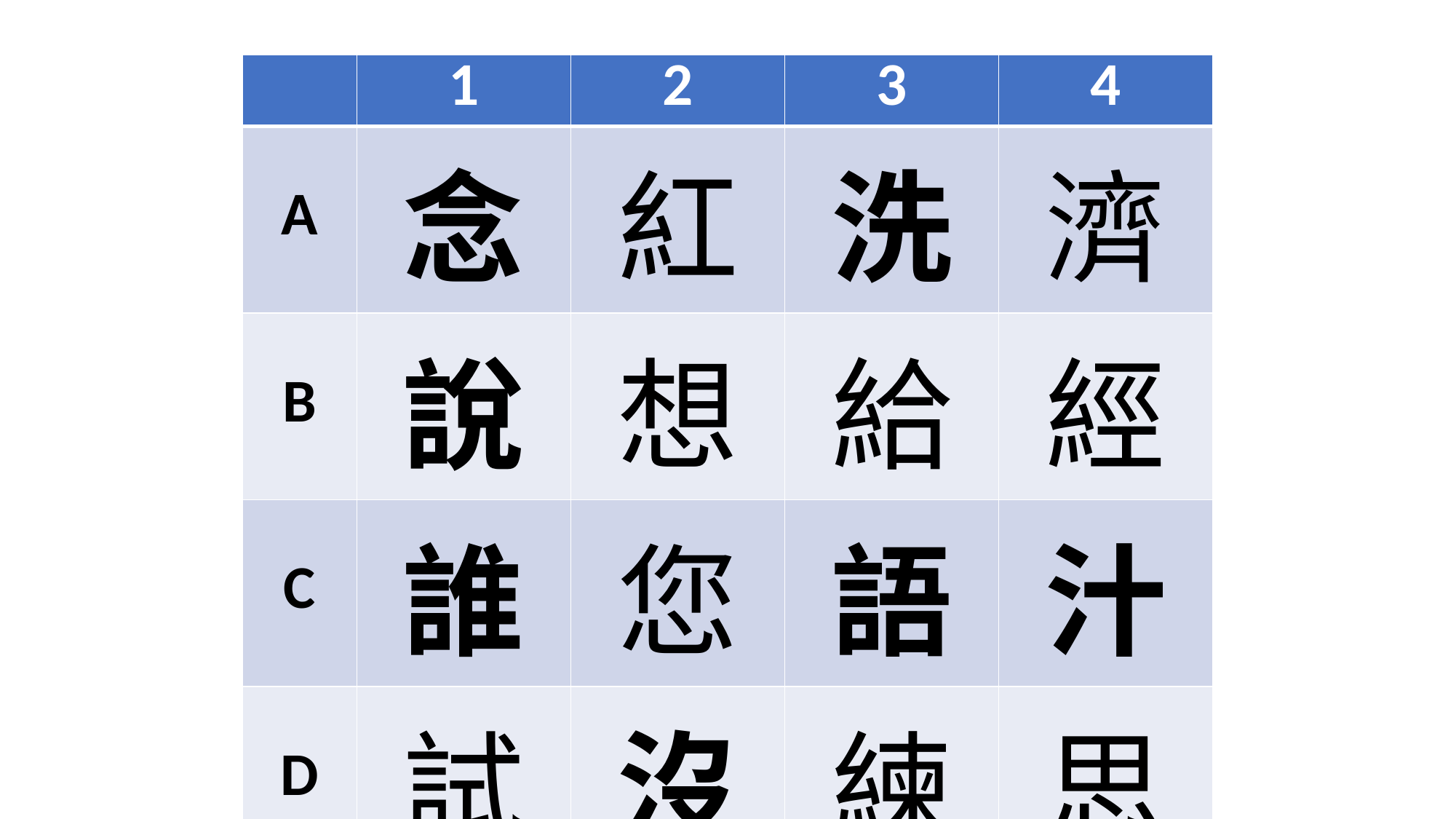

|  | 1 | 2 | 3 | 4 |
| --- | --- | --- | --- | --- |
| A | 念 | 紅 | 洗 | 濟 |
| B | 說 | 想 | 給 | 經 |
| C | 誰 | 您 | 語 | 汁 |
| D | 試 | 沒 | 練 | 思 |